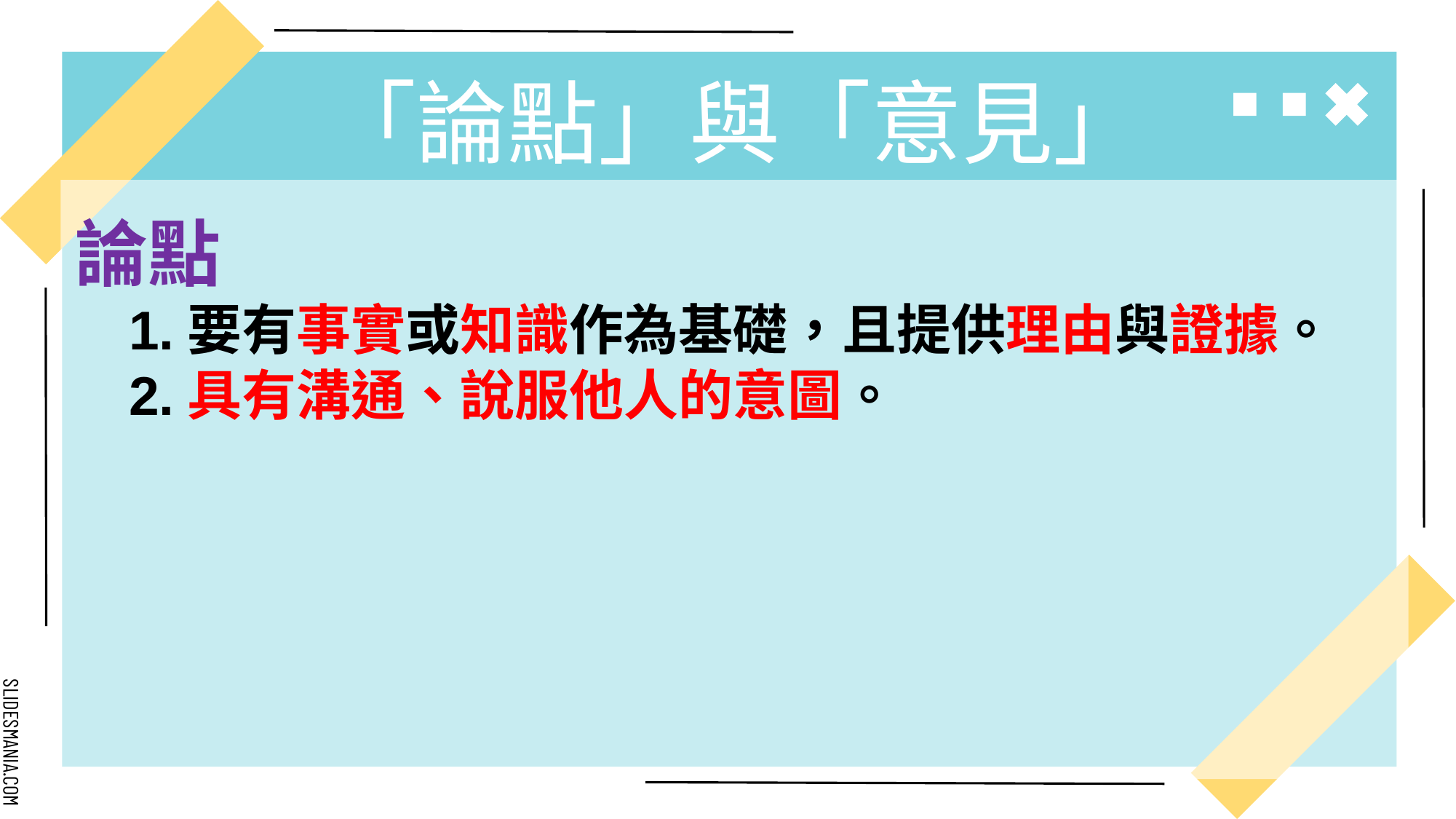

「論點」與「意見」
論點
1.要有事實或知識作為基礎，且提供理由與證據。
2.具有溝通、說服他人的意圖。